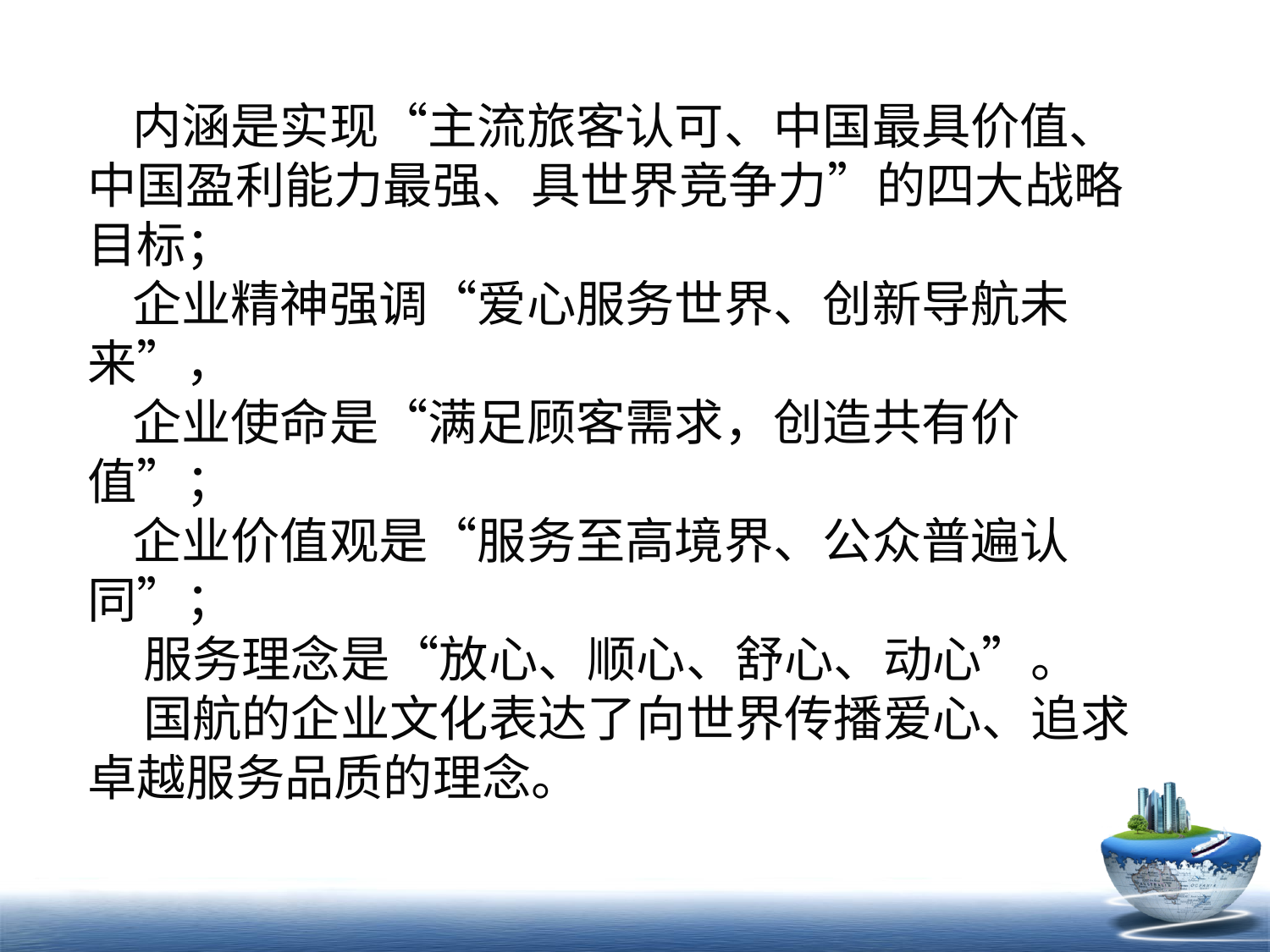

内涵是实现“主流旅客认可、中国最具价值、中国盈利能力最强、具世界竞争力”的四大战略目标；
   企业精神强调“爱心服务世界、创新导航未来”，
   企业使命是“满足顾客需求，创造共有价值”；
   企业价值观是“服务至高境界、公众普遍认同”；
    服务理念是“放心、顺心、舒心、动心”。
    国航的企业文化表达了向世界传播爱心、追求卓越服务品质的理念。